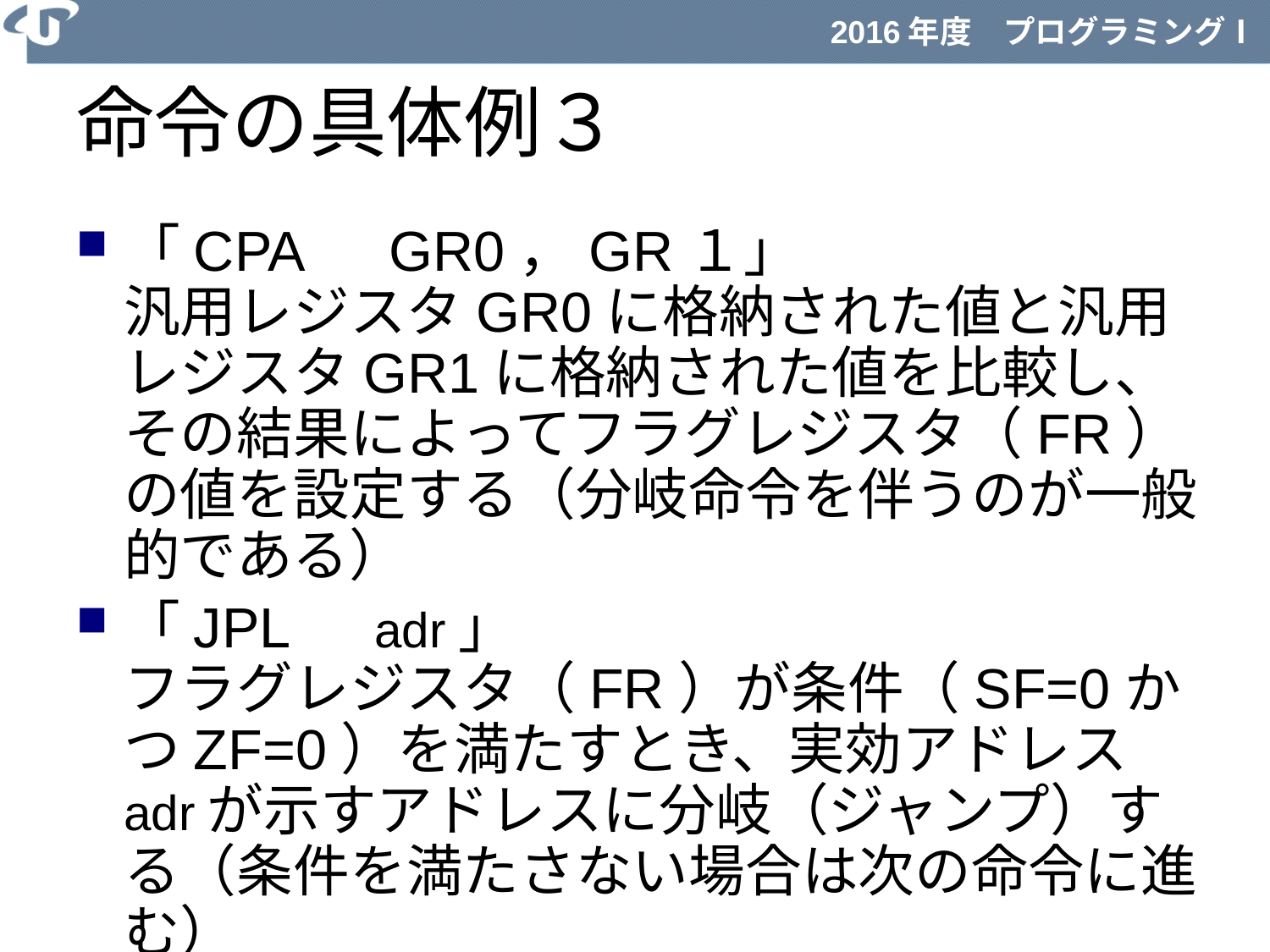

# 命令の具体例３
「CPA　GR0，GR１」
汎用レジスタGR0に格納された値と汎用レジスタGR1に格納された値を比較し、その結果によってフラグレジスタ（FR）の値を設定する（分岐命令を伴うのが一般的である）
「JPL　adr」
フラグレジスタ（FR）が条件（SF=0かつZF=0）を満たすとき、実効アドレスadrが示すアドレスに分岐（ジャンプ）する（条件を満たさない場合は次の命令に進む）